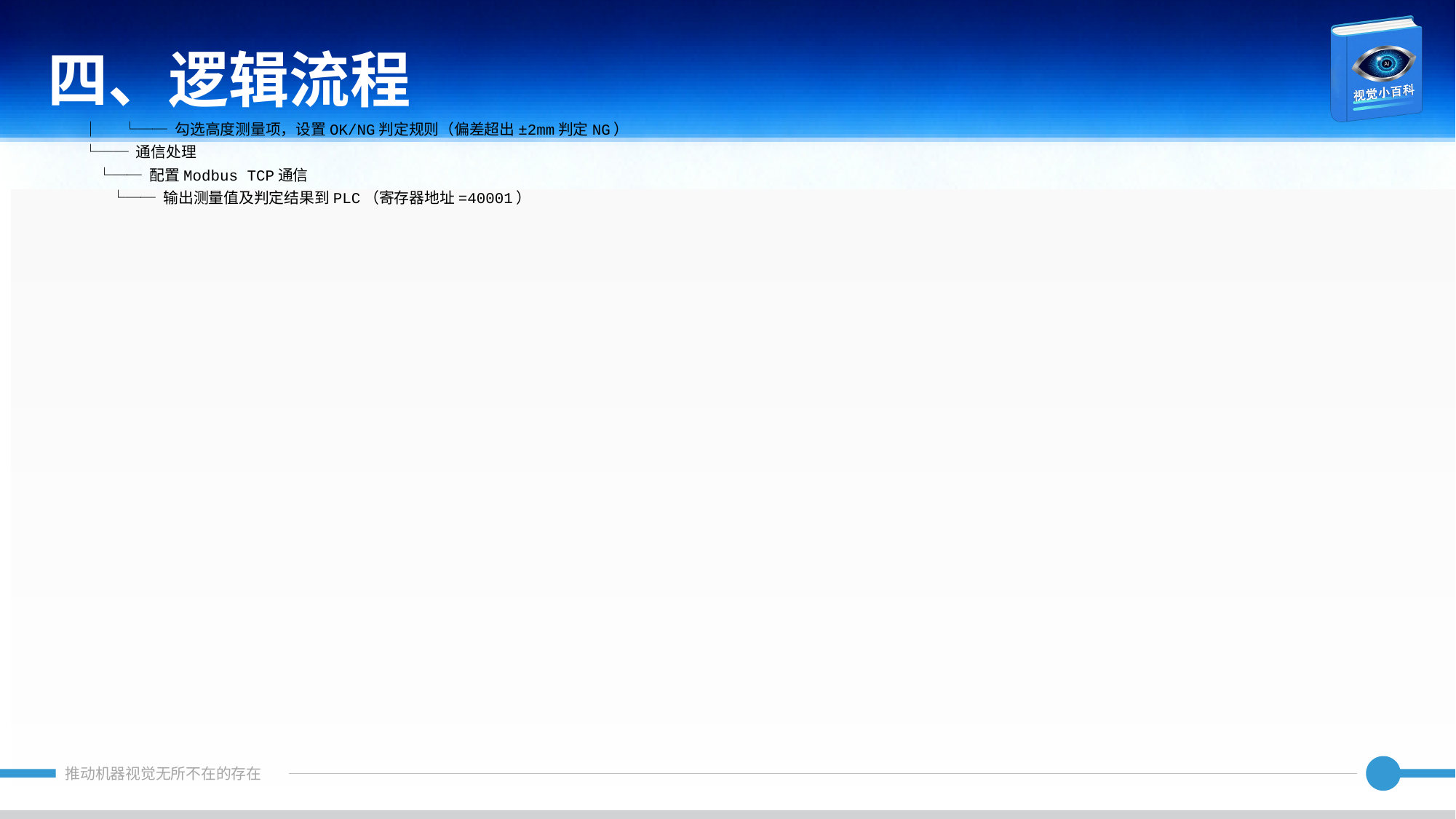

四、逻辑流程

│       └── 勾选高度测量项，设置OK/NG判定规则（偏差超出±2mm判定NG）
└── 通信处理
    └── 配置Modbus TCP通信
        └── 输出测量值及判定结果到PLC（寄存器地址=40001）
9